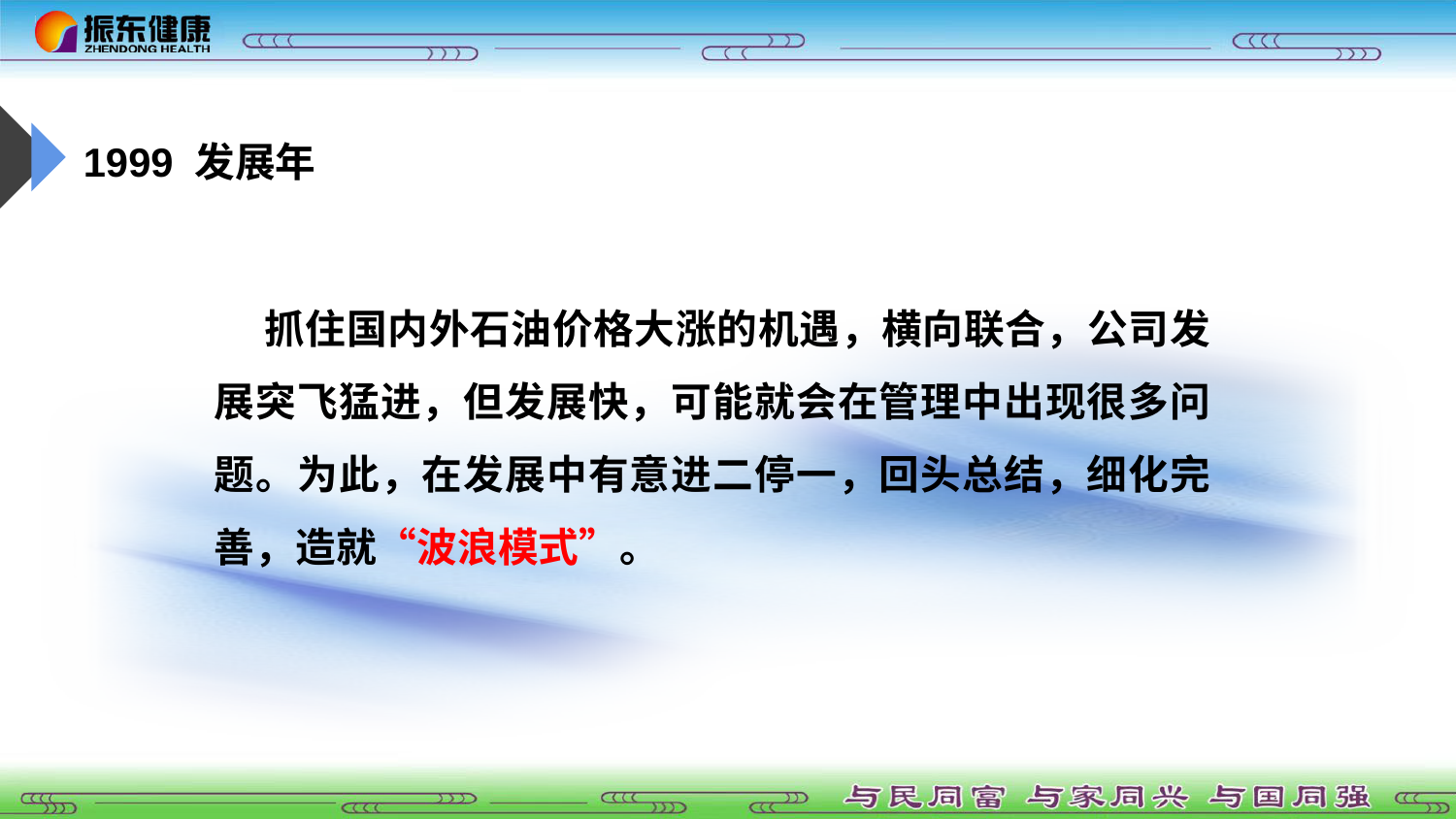

1999 发展年
    抓住国内外石油价格大涨的机遇，横向联合，公司发展突飞猛进，但发展快，可能就会在管理中出现很多问题。为此，在发展中有意进二停一，回头总结，细化完善，造就“波浪模式”。